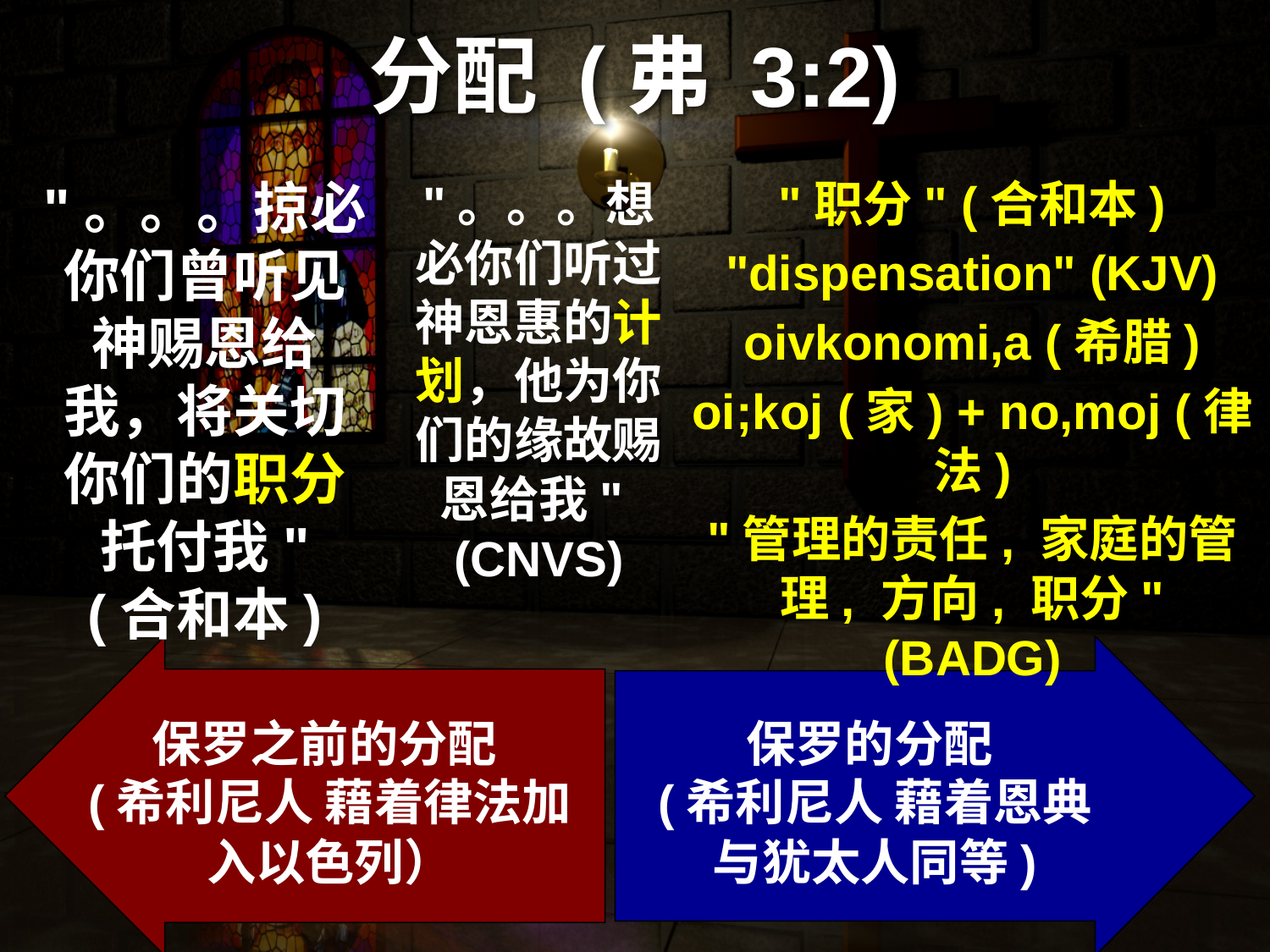

# 分配 (弗 3:2)
"。。。掠必你们曾听见神赐恩给我，将关切你们的职分托付我"
(合和本)
"。。。想必你们听过神恩惠的计划，他为你们的缘故赐恩给我"
(CNVS)
"职分" (合和本)
"dispensation" (KJV)
oivkonomi,a (希腊)
oi;koj (家) + no,moj (律法)
"管理的责任, 家庭的管理, 方向, 职分" (BADG)

保罗之前的分配
(希利尼人 藉着律法加入以色列）

保罗的分配
(希利尼人 藉着恩典与犹太人同等)